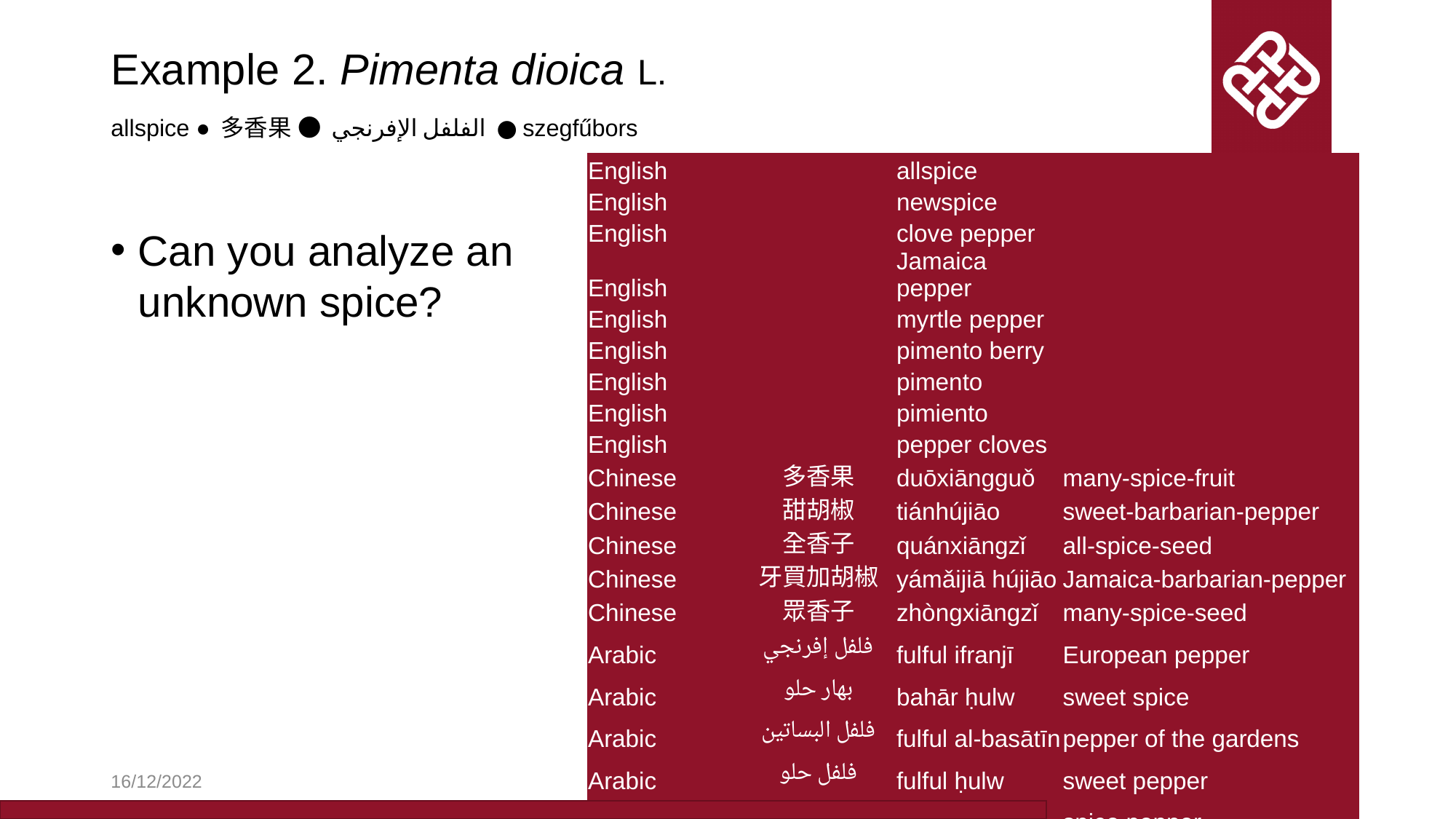

# Example 2. Pimenta dioica L. allspice ● 多香果 ● الفلفل الإفرنجي  ● szegfűbors
| English |  | allspice |  |
| --- | --- | --- | --- |
| English |  | newspice |  |
| English |  | clove pepper |  |
| English |  | Jamaica pepper |  |
| English |  | myrtle pepper |  |
| English |  | pimento berry |  |
| English |  | pimento |  |
| English |  | pimiento |  |
| English |  | pepper cloves |  |
| Chinese | 多香果 | duōxiāngguǒ | many-spice-fruit |
| Chinese | 甜胡椒 | tiánhújiāo | sweet-barbarian-pepper |
| Chinese | 全香子 | quánxiāngzǐ | all-spice-seed |
| Chinese | 牙買加胡椒 | yámǎijiā hújiāo | Jamaica-barbarian-pepper |
| Chinese | 眾香子 | zhòngxiāngzǐ | many-spice-seed |
| Arabic | فلفل إفرنجي | fulful ifranjī | European pepper |
| Arabic | بهار حلو | bahār ḥulw | sweet spice |
| Arabic | فلفل البساتين | fulful al-basātīn | pepper of the gardens |
| Arabic | فلفل حلو | fulful ḥulw | sweet pepper |
| Arabic | فلفل تابل | fulful tābil | spice pepper |
Can you analyze an unknown spice?
16/12/2022
Gábor Parti - JWLLP 2022
41